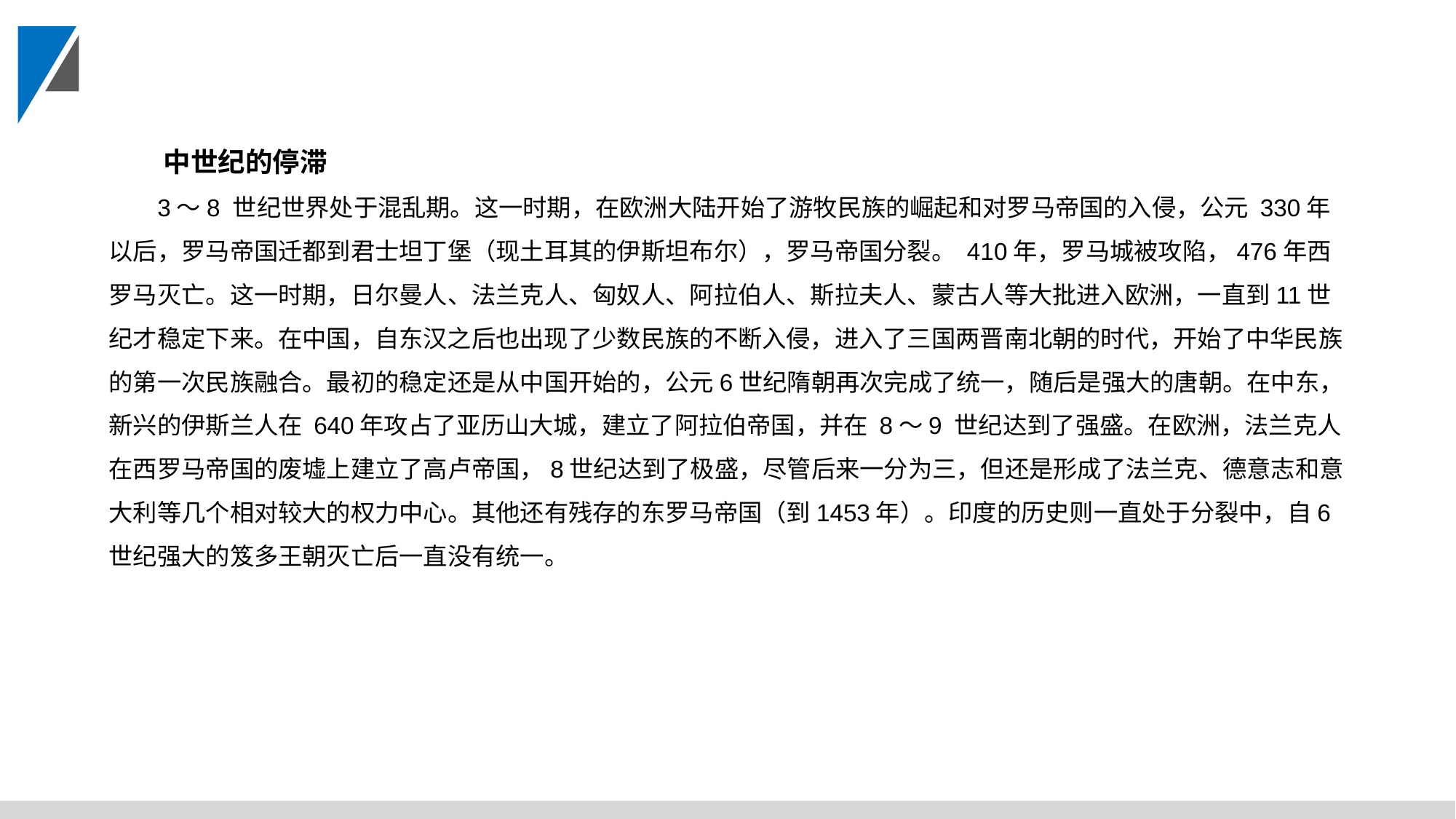

中世纪的停滞
3～8 世纪世界处于混乱期。这一时期，在欧洲大陆开始了游牧民族的崛起和对罗马帝国的入侵，公元 330年以后，罗马帝国迁都到君士坦丁堡（现土耳其的伊斯坦布尔），罗马帝国分裂。 410年，罗马城被攻陷，476年西罗马灭亡。这一时期，日尔曼人、法兰克人、匈奴人、阿拉伯人、斯拉夫人、蒙古人等大批进入欧洲，一直到11世纪才稳定下来。在中国，自东汉之后也出现了少数民族的不断入侵，进入了三国两晋南北朝的时代，开始了中华民族的第一次民族融合。最初的稳定还是从中国开始的，公元6世纪隋朝再次完成了统一，随后是强大的唐朝。在中东，新兴的伊斯兰人在 640年攻占了亚历山大城，建立了阿拉伯帝国，并在 8～9 世纪达到了强盛。在欧洲，法兰克人在西罗马帝国的废墟上建立了高卢帝国，8世纪达到了极盛，尽管后来一分为三，但还是形成了法兰克、德意志和意大利等几个相对较大的权力中心。其他还有残存的东罗马帝国（到1453年）。印度的历史则一直处于分裂中，自6世纪强大的笈多王朝灭亡后一直没有统一。